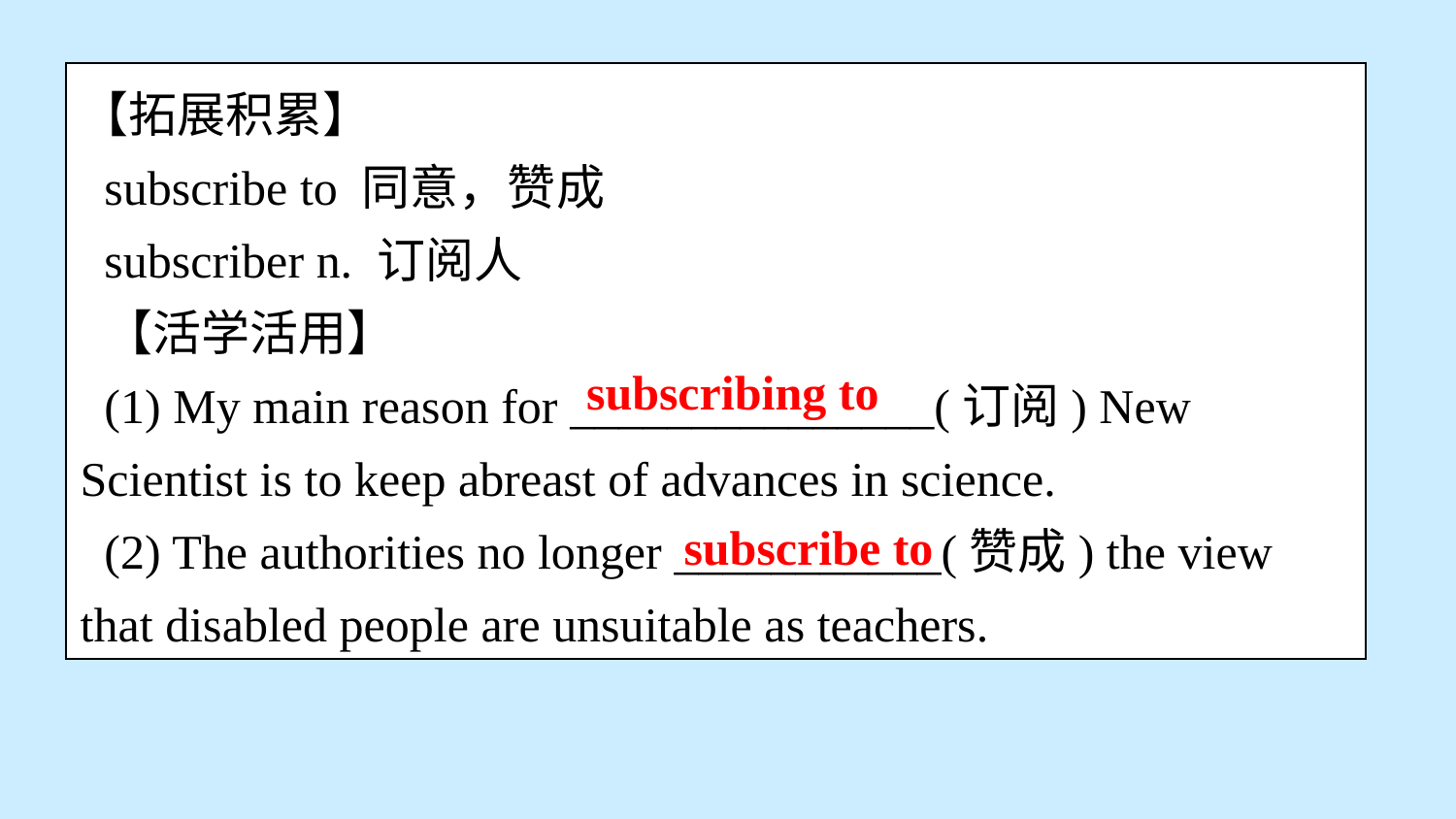

【拓展积累】
subscribe to 同意，赞成
subscriber n. 订阅人
【活学活用】
(1) My main reason for _______________(订阅) New Scientist is to keep abreast of advances in science.
(2) The authorities no longer ___________(赞成) the view that disabled people are unsuitable as teachers.
subscribing to
subscribe to